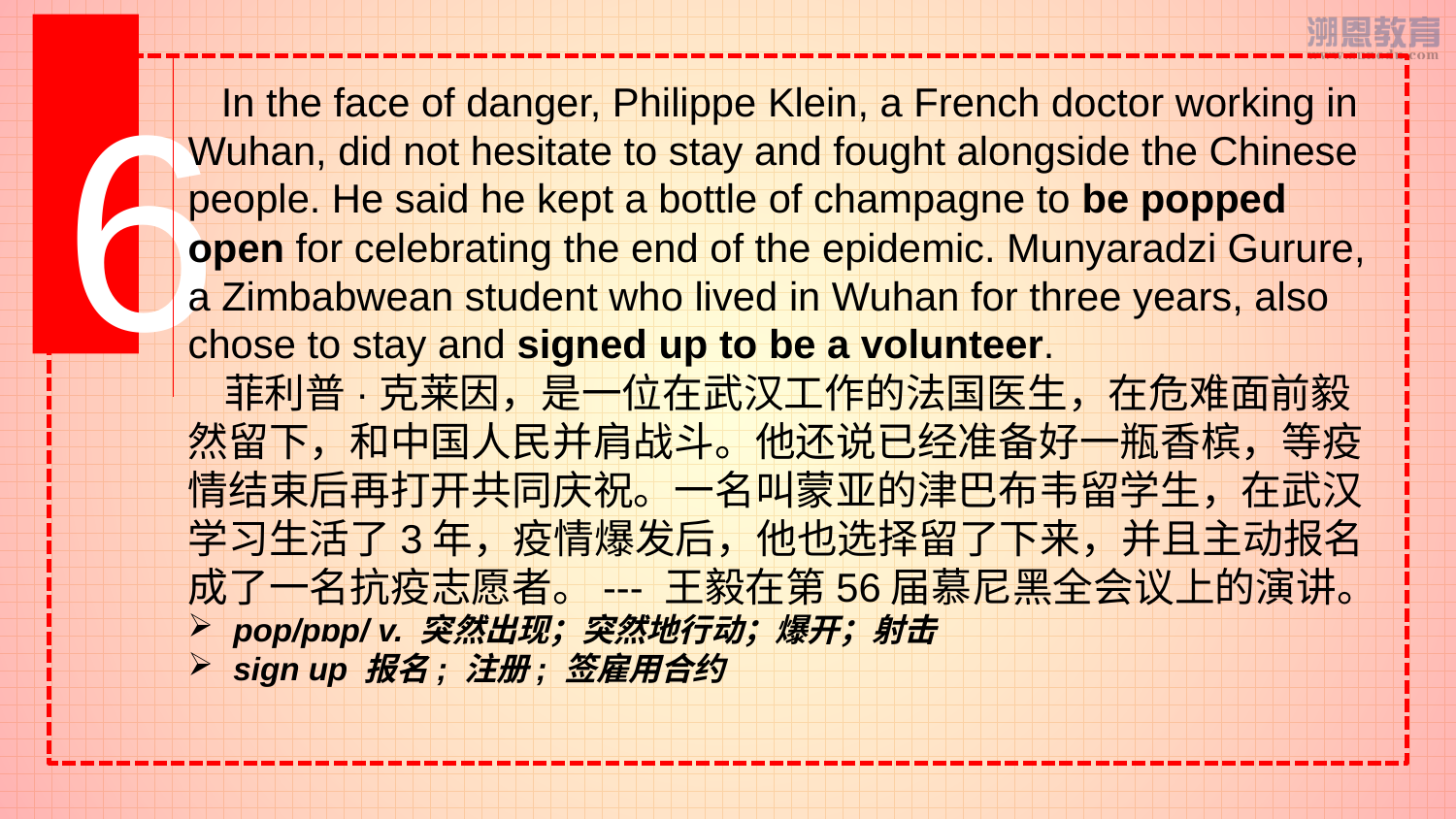

6

   In the face of danger, Philippe Klein, a French doctor working in Wuhan, did not hesitate to stay and fought alongside the Chinese people. He said he kept a bottle of champagne to be popped open for celebrating the end of the epidemic. Munyaradzi Gurure, a Zimbabwean student who lived in Wuhan for three years, also chose to stay and signed up to be a volunteer.
   菲利普·克莱因，是一位在武汉工作的法国医生，在危难面前毅然留下，和中国人民并肩战斗。他还说已经准备好一瓶香槟，等疫情结束后再打开共同庆祝。一名叫蒙亚的津巴布韦留学生，在武汉学习生活了3年，疫情爆发后，他也选择留了下来，并且主动报名成了一名抗疫志愿者。--- 王毅在第56届慕尼黑全会议上的演讲。
pop/pɒp/ v. 突然出现；突然地行动；爆开；射击
sign up 报名; 注册; 签雇用合约